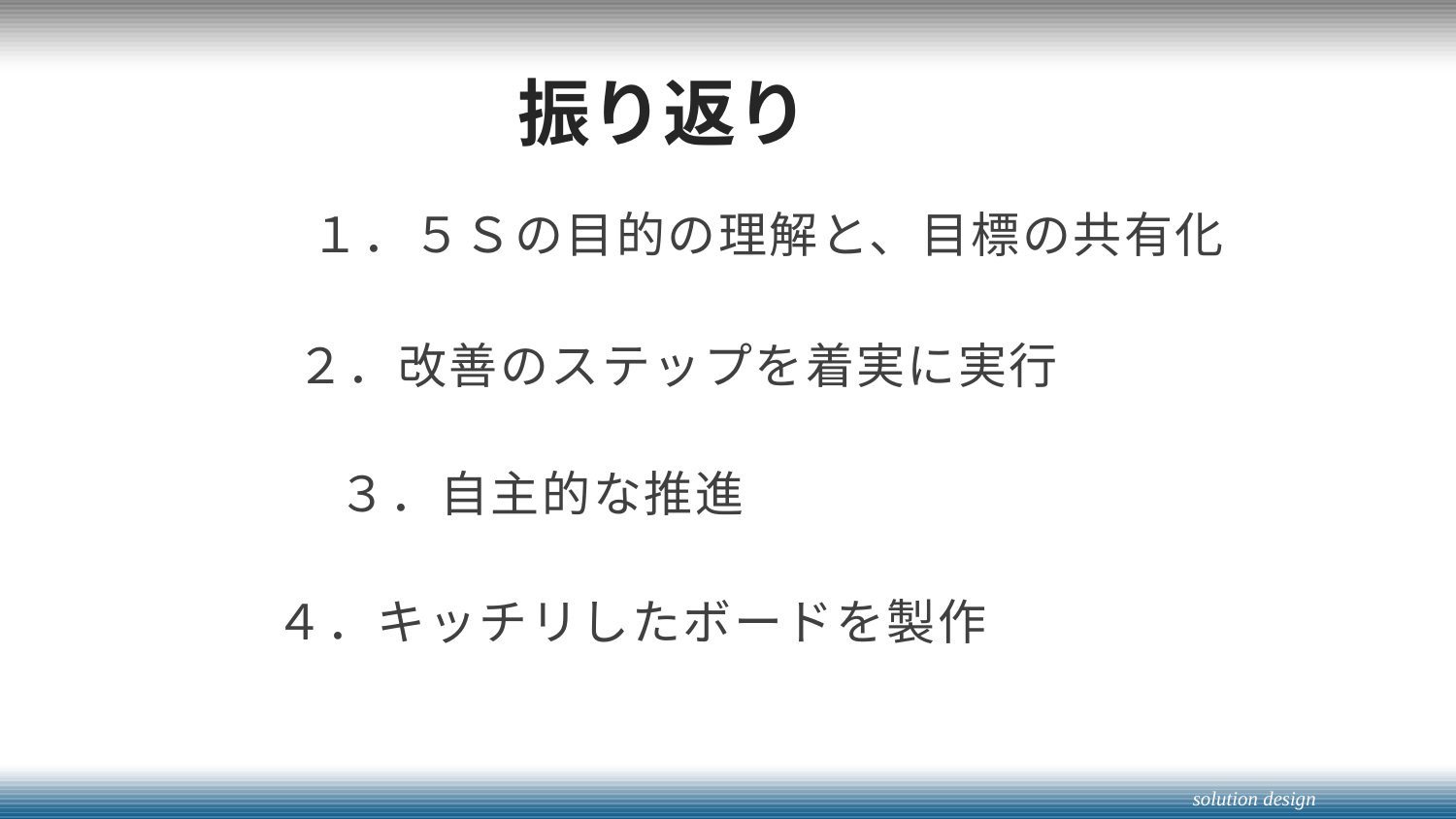

# 振り返り
１．５Ｓの目的の理解と、目標の共有化
２．改善のステップを着実に実行
３．自主的な推進
４．キッチリしたボードを製作